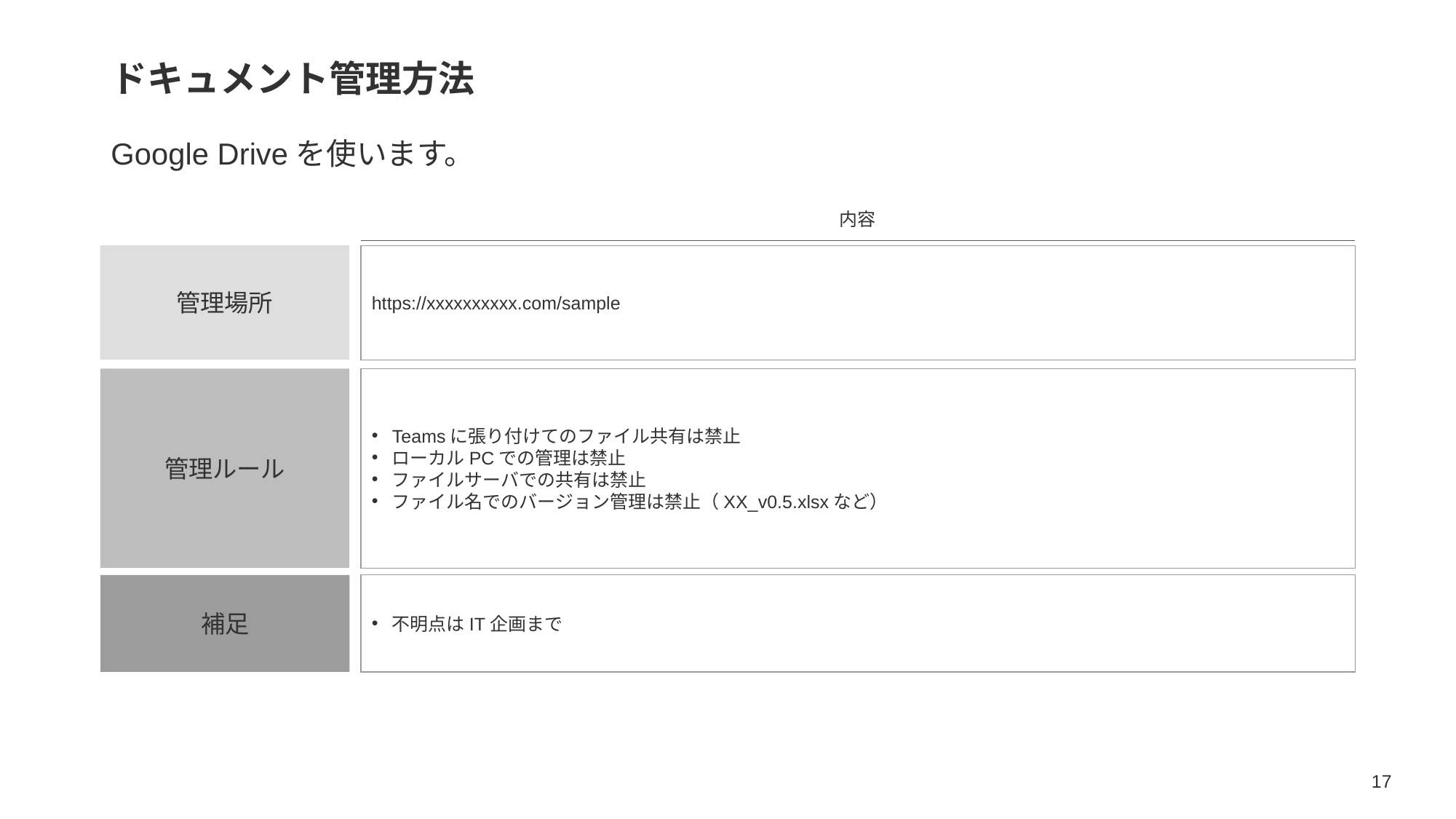

# ドキュメント管理方法
Google Driveを使います。
内容
https://xxxxxxxxxx.com/sample
管理場所
管理ルール
Teamsに張り付けてのファイル共有は禁止
ローカルPCでの管理は禁止
ファイルサーバでの共有は禁止
ファイル名でのバージョン管理は禁止（XX_v0.5.xlsxなど）
補足
不明点はIT企画まで
17